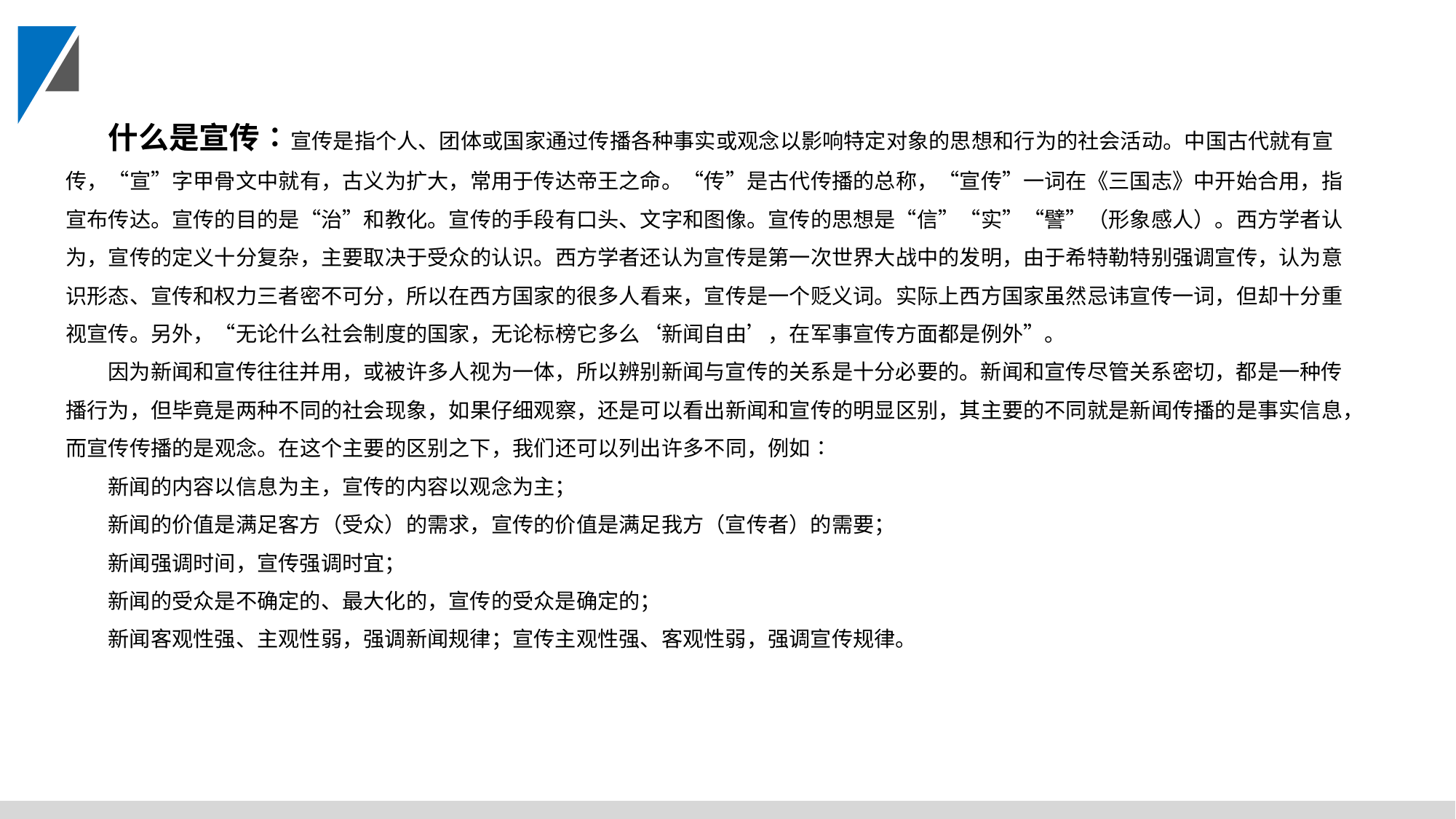

什么是宣传∶宣传是指个人、团体或国家通过传播各种事实或观念以影响特定对象的思想和行为的社会活动。中国古代就有宣传，“宣”字甲骨文中就有，古义为扩大，常用于传达帝王之命。“传”是古代传播的总称，“宣传”一词在《三国志》中开始合用，指宣布传达。宣传的目的是“治”和教化。宣传的手段有口头、文字和图像。宣传的思想是“信”“实”“譬”（形象感人）。西方学者认为，宣传的定义十分复杂，主要取决于受众的认识。西方学者还认为宣传是第一次世界大战中的发明，由于希特勒特别强调宣传，认为意识形态、宣传和权力三者密不可分，所以在西方国家的很多人看来，宣传是一个贬义词。实际上西方国家虽然忌讳宣传一词，但却十分重视宣传。另外，“无论什么社会制度的国家，无论标榜它多么‘新闻自由’，在军事宣传方面都是例外”。
因为新闻和宣传往往并用，或被许多人视为一体，所以辨别新闻与宣传的关系是十分必要的。新闻和宣传尽管关系密切，都是一种传播行为，但毕竟是两种不同的社会现象，如果仔细观察，还是可以看出新闻和宣传的明显区别，其主要的不同就是新闻传播的是事实信息，而宣传传播的是观念。在这个主要的区别之下，我们还可以列出许多不同，例如∶
新闻的内容以信息为主，宣传的内容以观念为主；
新闻的价值是满足客方（受众）的需求，宣传的价值是满足我方（宣传者）的需要；
新闻强调时间，宣传强调时宜；
新闻的受众是不确定的、最大化的，宣传的受众是确定的；
新闻客观性强、主观性弱，强调新闻规律；宣传主观性强、客观性弱，强调宣传规律。